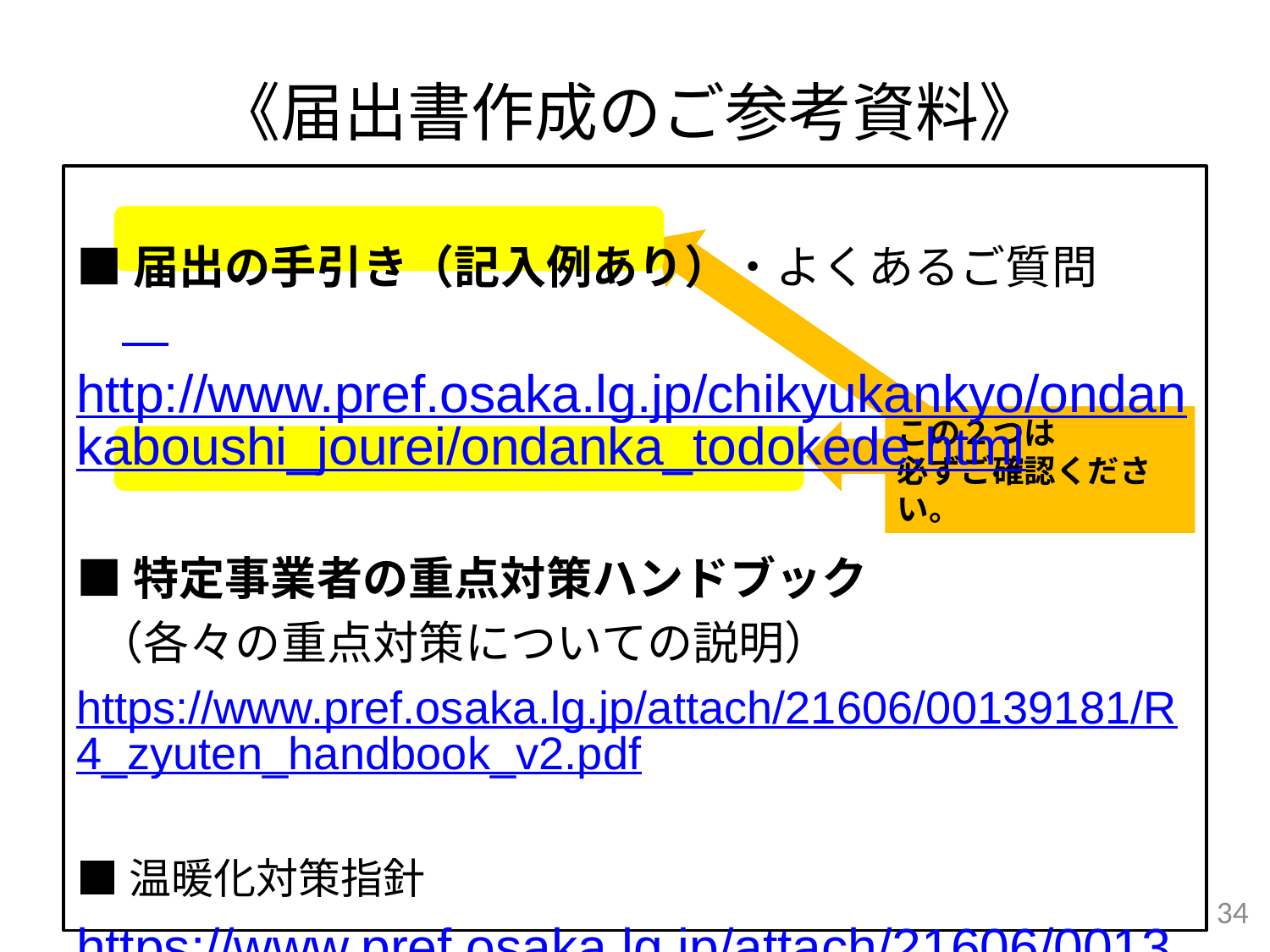

《届出書作成のご参考資料》

■届出の手引き（記入例あり）・よくあるご質問　　　　http://www.pref.osaka.lg.jp/chikyukankyo/ondankaboushi_jourei/ondanka_todokede.html

■特定事業者の重点対策ハンドブック
 （各々の重点対策についての説明）
https://www.pref.osaka.lg.jp/attach/21606/00139181/R4_zyuten_handbook_v2.pdf

■温暖化対策指針
https://www.pref.osaka.lg.jp/attach/21606/00139181/R5shishin.pdf

この２つは
必ずご確認ください。

34